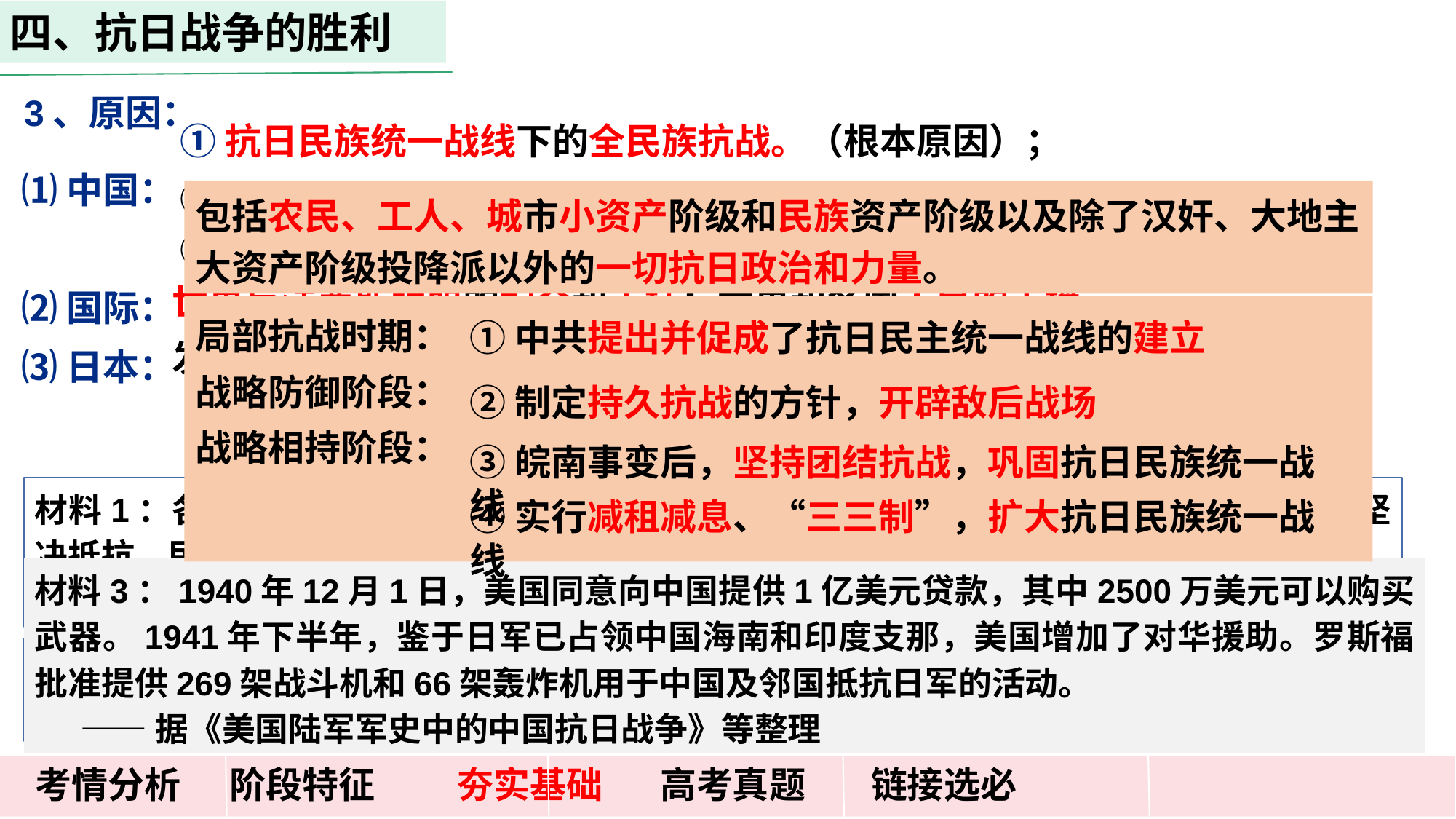

四、抗日战争的胜利
3、原因：
①抗日民族统一战线下的全民族抗战。（根本原因）；
⑴中国：

⑵国际：
⑶日本：

②国共合作，正面战场和敌后战场相互配合，相互支援；
③中国共产党的中流砥柱作用。
包括农民、工人、城市小资产阶级和民族资产阶级以及除了汉奸、大地主大资产阶级投降派以外的一切抗日政治和力量。
世界反法西斯联盟的配合和支持；世界和各国人民的支援
局部抗战时期：
战略防御阶段：
战略相持阶段：

①中共提出并促成了抗日民主统一战线的建立
发动的战争是侵略性的、非正义的法西斯战争，失败是必然的。
②制定持久抗战的方针，开辟敌后战场
③皖南事变后，坚持团结抗战，巩固抗日民族统一战线
材料1：各党各界，团结坚固；不论军民，不分贫富。民族阵线，救国良方；四万万众，坚决抵抗。民主共和，改革内政；亿兆一心，战则必胜。还我河山，卫我国权。
       ——1937年4月5日毛泽东《祭黄帝陵文》
④实行减租减息、“三三制”，扩大抗日民族统一战线
材料3：1940年12月1日，美国同意向中国提供1亿美元贷款，其中2500万美元可以购买武器。1941年下半年，鉴于日军已占领中国海南和印度支那，美国增加了对华援助。罗斯福批准提供269架战斗机和66架轰炸机用于中国及邻国抵抗日军的活动。
      ——据《美国陆军军史中的中国抗日战争》等整理
材料2：“1938年国民政府军事委员会核定新四军编制后，遂即拨发71000元及5架无线电报机，这一下子就解决了南方游击队的燃眉之急。”    ——转引自《作家文摘》2013.3.8
  考情分析      阶段特征          夯实基础       高考真题        链接选必